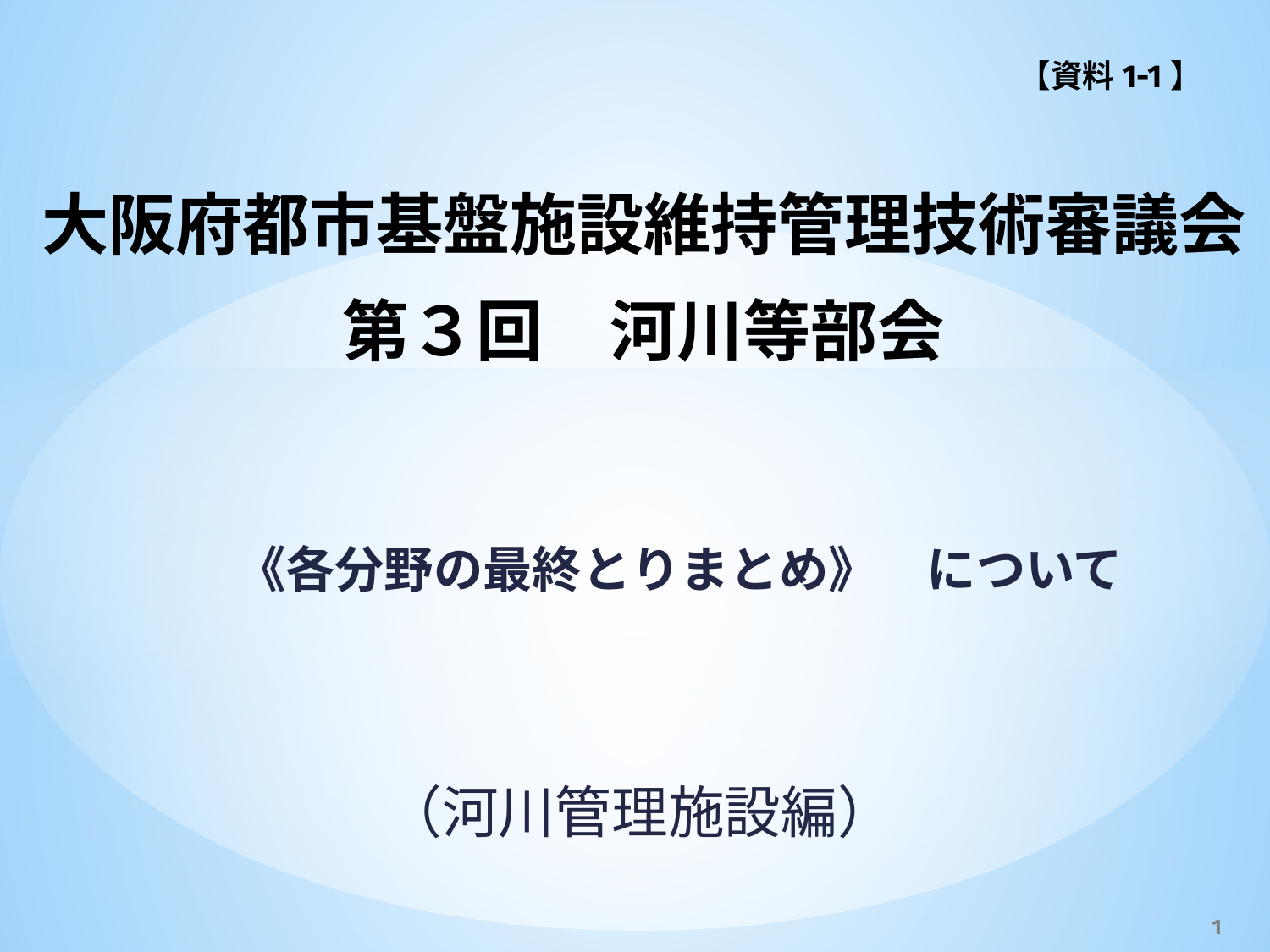

【資料1-1】
# 大阪府都市基盤施設維持管理技術審議会 第３回　河川等部会
　　《各分野の最終とりまとめ》　について
（河川管理施設編）

1